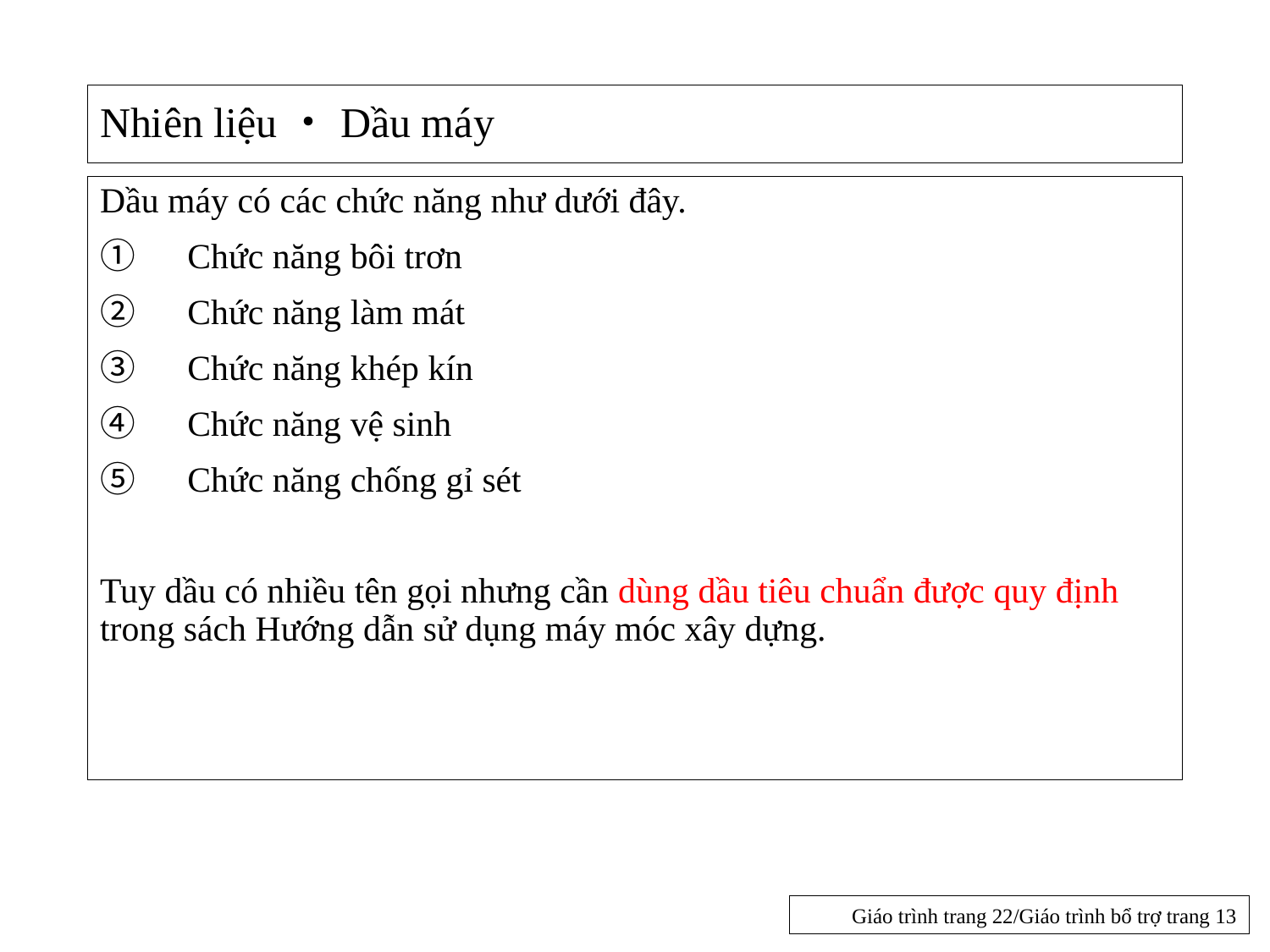

# Nhiên liệu・Dầu máy
Dầu máy có các chức năng như dưới đây.
①　Chức năng bôi trơn
②　Chức năng làm mát
③　Chức năng khép kín
④　Chức năng vệ sinh
⑤　Chức năng chống gỉ sét

Tuy dầu có nhiều tên gọi nhưng cần dùng dầu tiêu chuẩn được quy định trong sách Hướng dẫn sử dụng máy móc xây dựng.
Giáo trình trang 22/Giáo trình bổ trợ trang 13